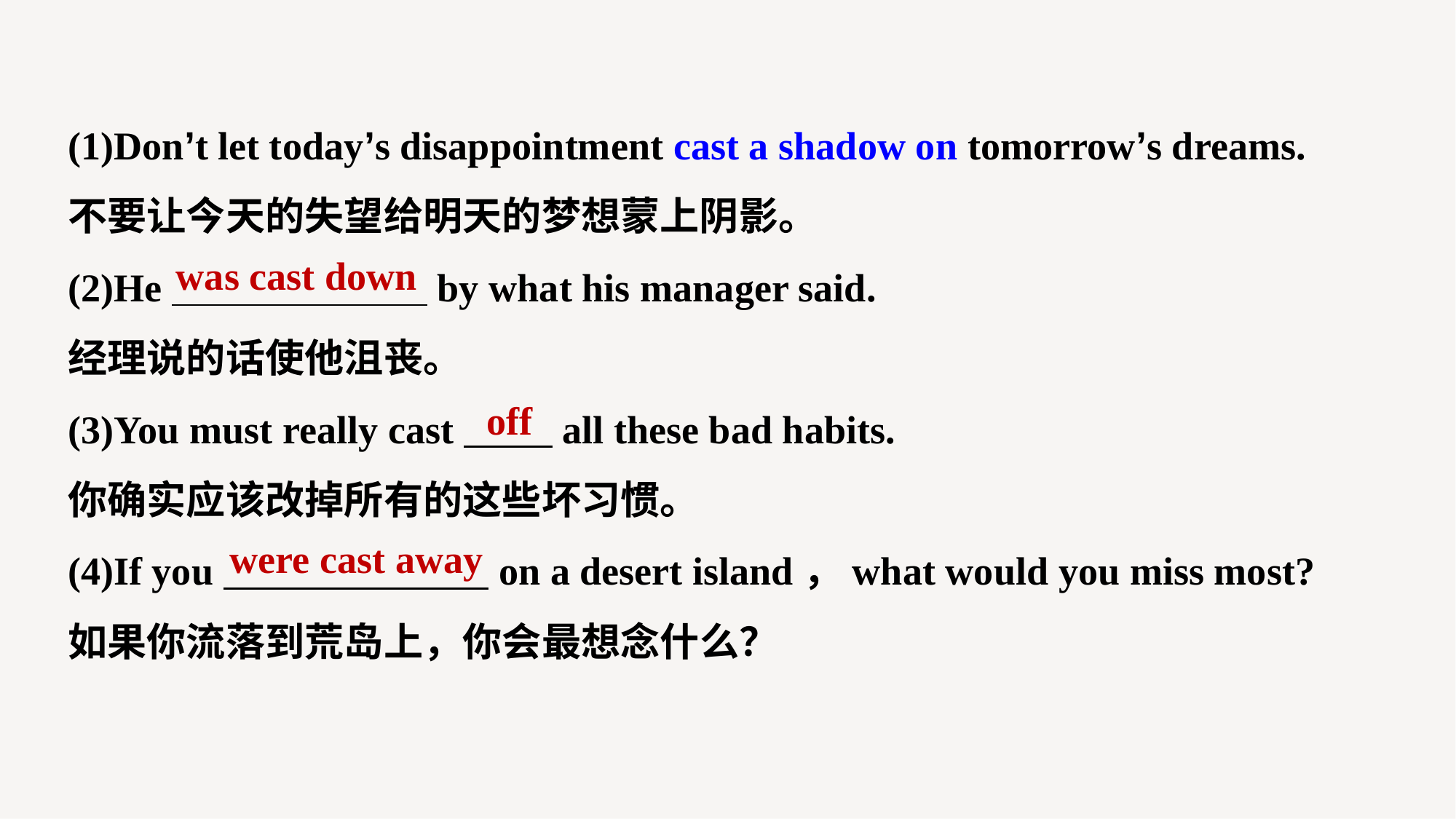

(1)Don’t let today’s disappointment cast a shadow on tomorrow’s dreams.
不要让今天的失望给明天的梦想蒙上阴影。
(2)He                            by what his manager said.
经理说的话使他沮丧。
(3)You must really cast           all these bad habits.
你确实应该改掉所有的这些坏习惯。
(4)If you                             on a desert island，what would you miss most?
如果你流落到荒岛上，你会最想念什么？
was cast down
off
were cast away